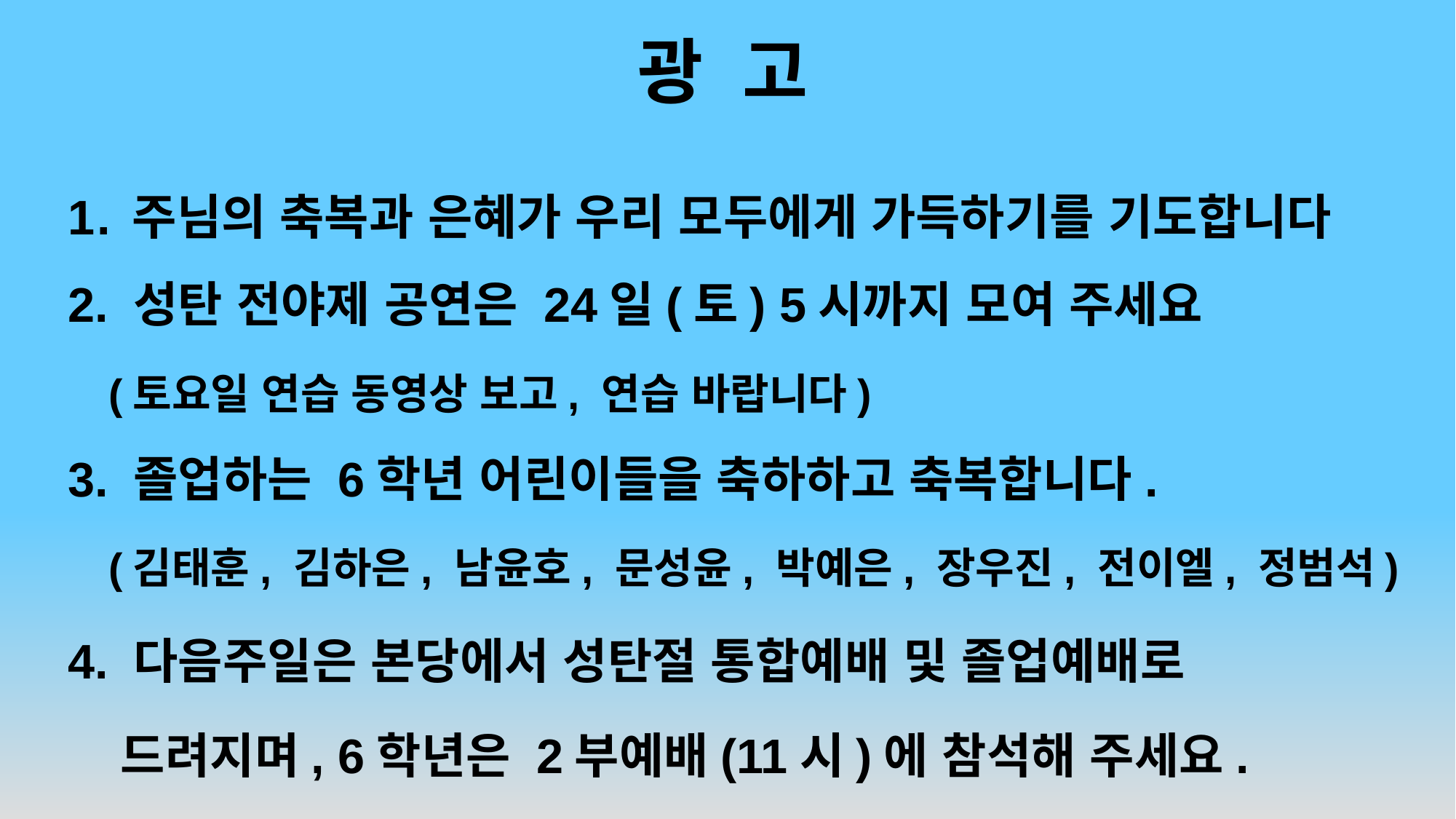

# 광  고
주님의 축복과 은혜가 우리 모두에게 가득하기를 기도합니다
2. 성탄 전야제 공연은 24일(토) 5시까지 모여 주세요
   (토요일 연습 동영상 보고, 연습 바랍니다)
3. 졸업하는 6학년 어린이들을 축하하고 축복합니다.
   (김태훈, 김하은, 남윤호, 문성윤, 박예은, 장우진, 전이엘, 정범석)
4. 다음주일은 본당에서 성탄절 통합예배 및 졸업예배로
   드려지며, 6학년은 2부예배(11시)에 참석해 주세요.